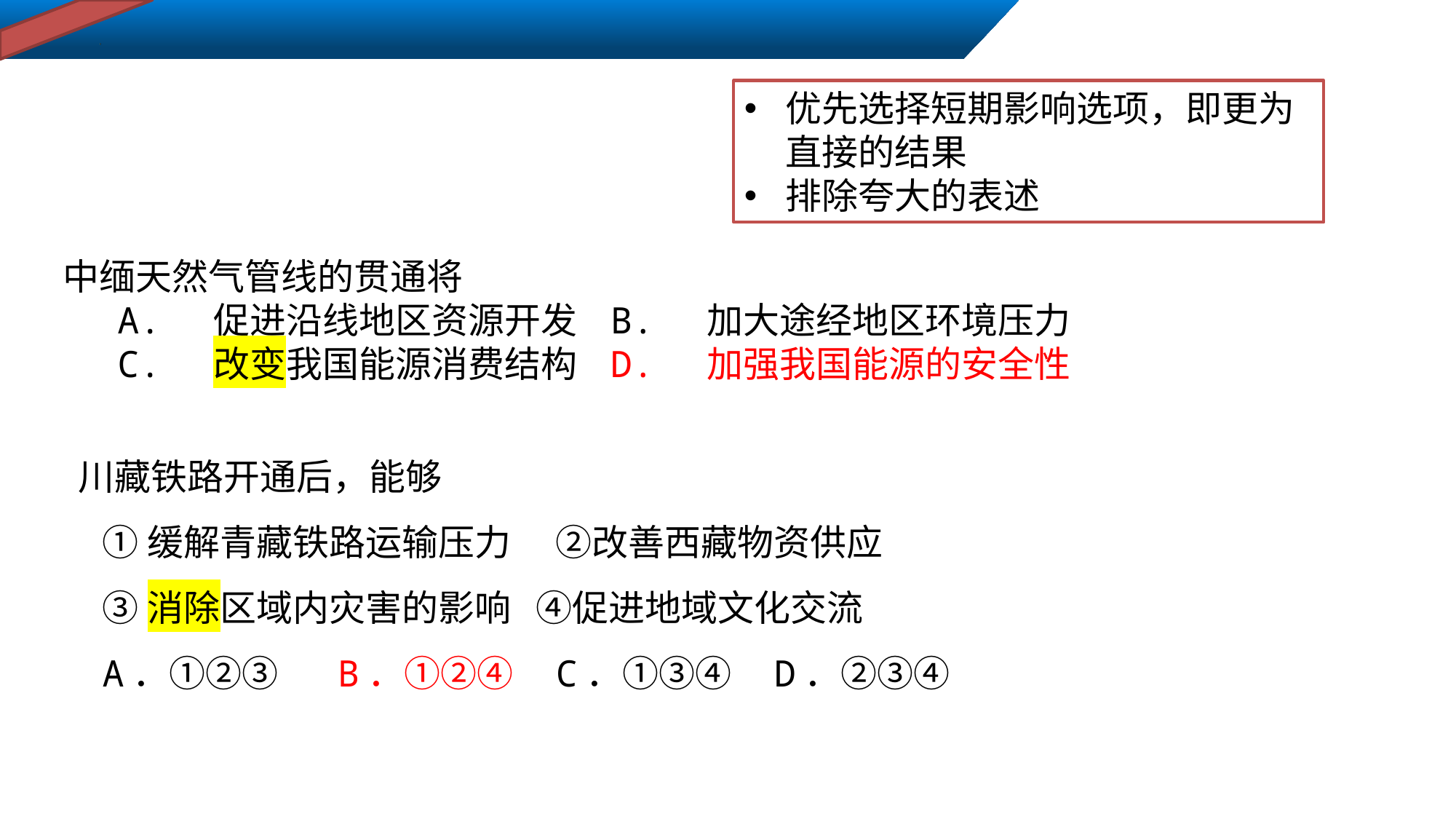

优先选择短期影响选项，即更为直接的结果
排除夸大的表述
中缅天然气管线的贯通将
A.  促进沿线地区资源开发   B.  加大途经地区环境压力
C.  改变我国能源消费结构   D.  加强我国能源的安全性
川藏铁路开通后，能够
①缓解青藏铁路运输压力	  ②改善西藏物资供应
③消除区域内灾害的影响   ④促进地域文化交流
A．①②③	 B．①②④	 C．①③④	 D．②③④